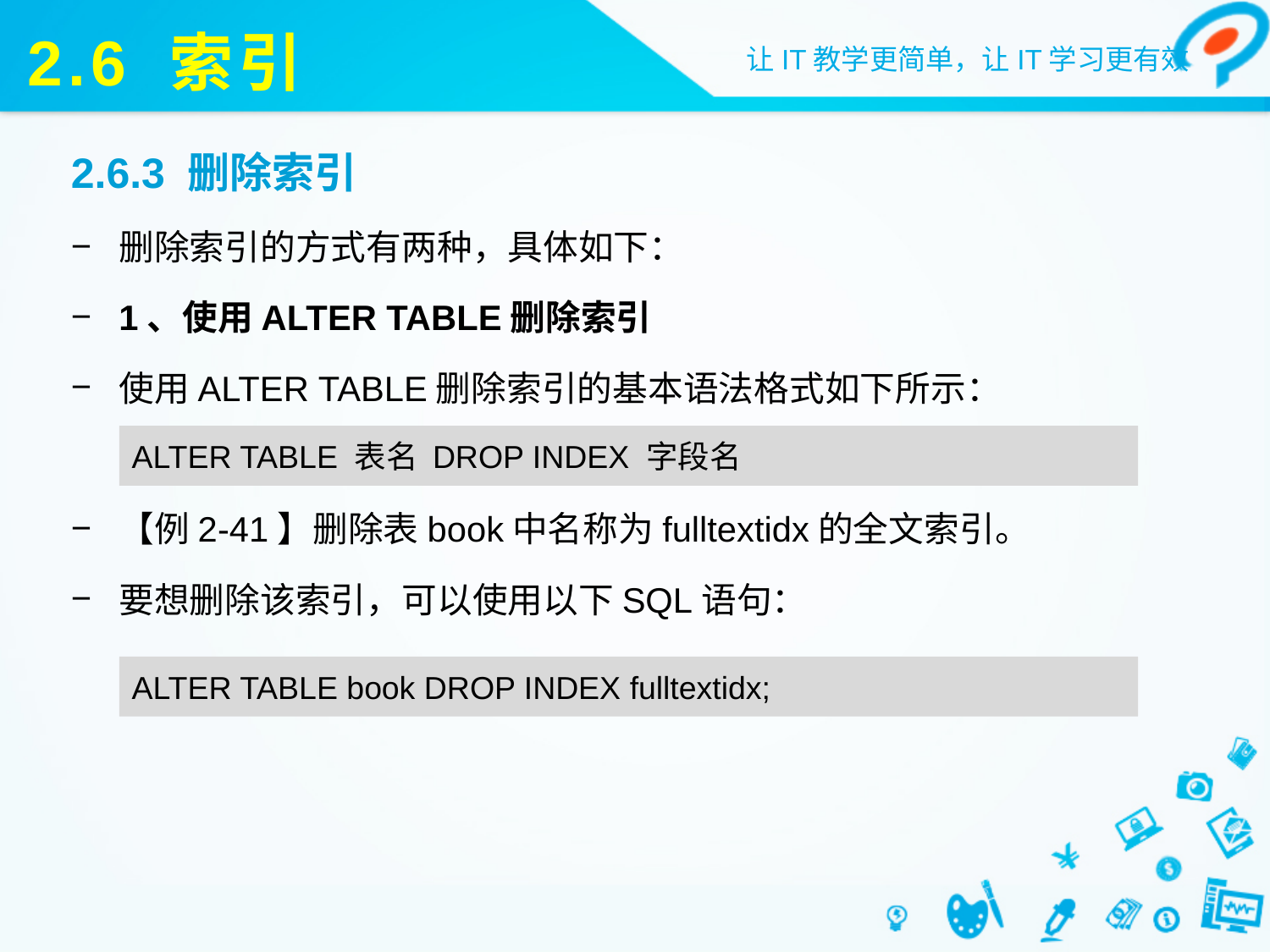

# 2.6 索引
2.6.3 删除索引
删除索引的方式有两种，具体如下：
1、使用ALTER TABLE删除索引
使用ALTER TABLE删除索引的基本语法格式如下所示：

【例2-41】删除表book中名称为fulltextidx的全文索引。
要想删除该索引，可以使用以下SQL语句：

ALTER TABLE 表名 DROP INDEX 字段名
ALTER TABLE book DROP INDEX fulltextidx;